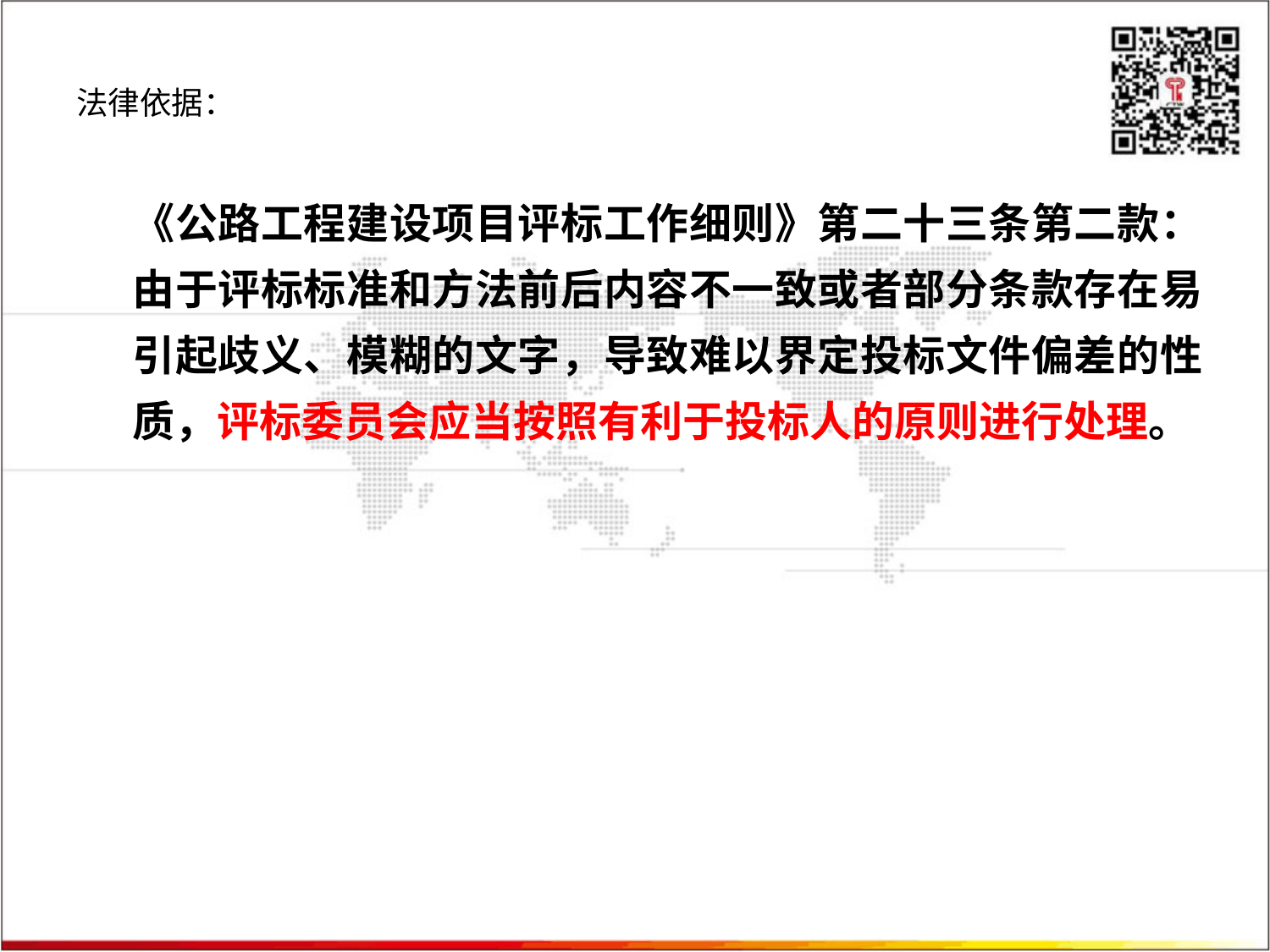

# 法律依据：

《公路工程建设项目评标工作细则》第二十三条第二款：由于评标标准和方法前后内容不一致或者部分条款存在易引起歧义、模糊的文字，导致难以界定投标文件偏差的性质，评标委员会应当按照有利于投标人的原则进行处理。